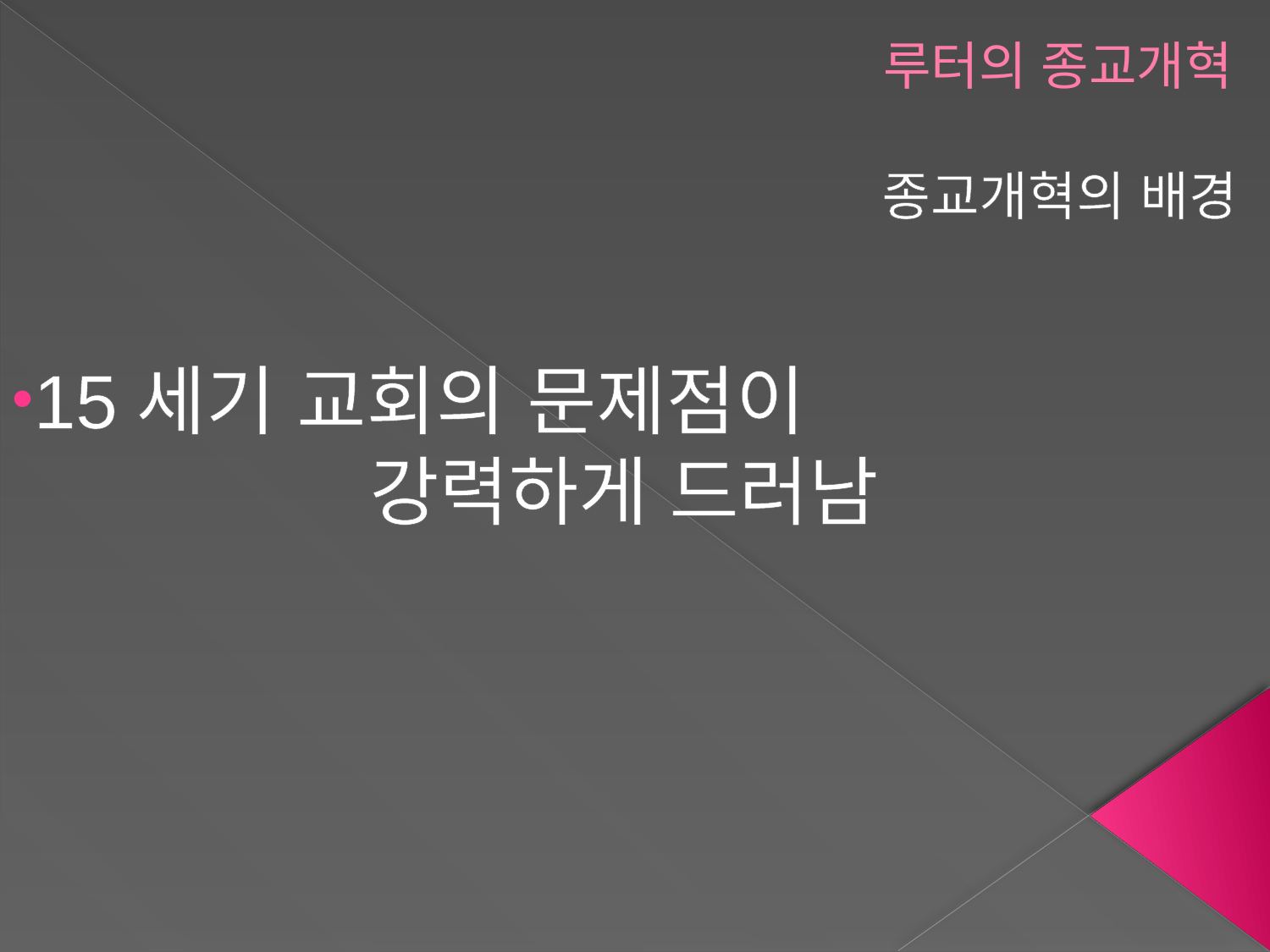

# 루터의 종교개혁
종교개혁의 배경

15세기 교회의 문제점이
                강력하게 드러남